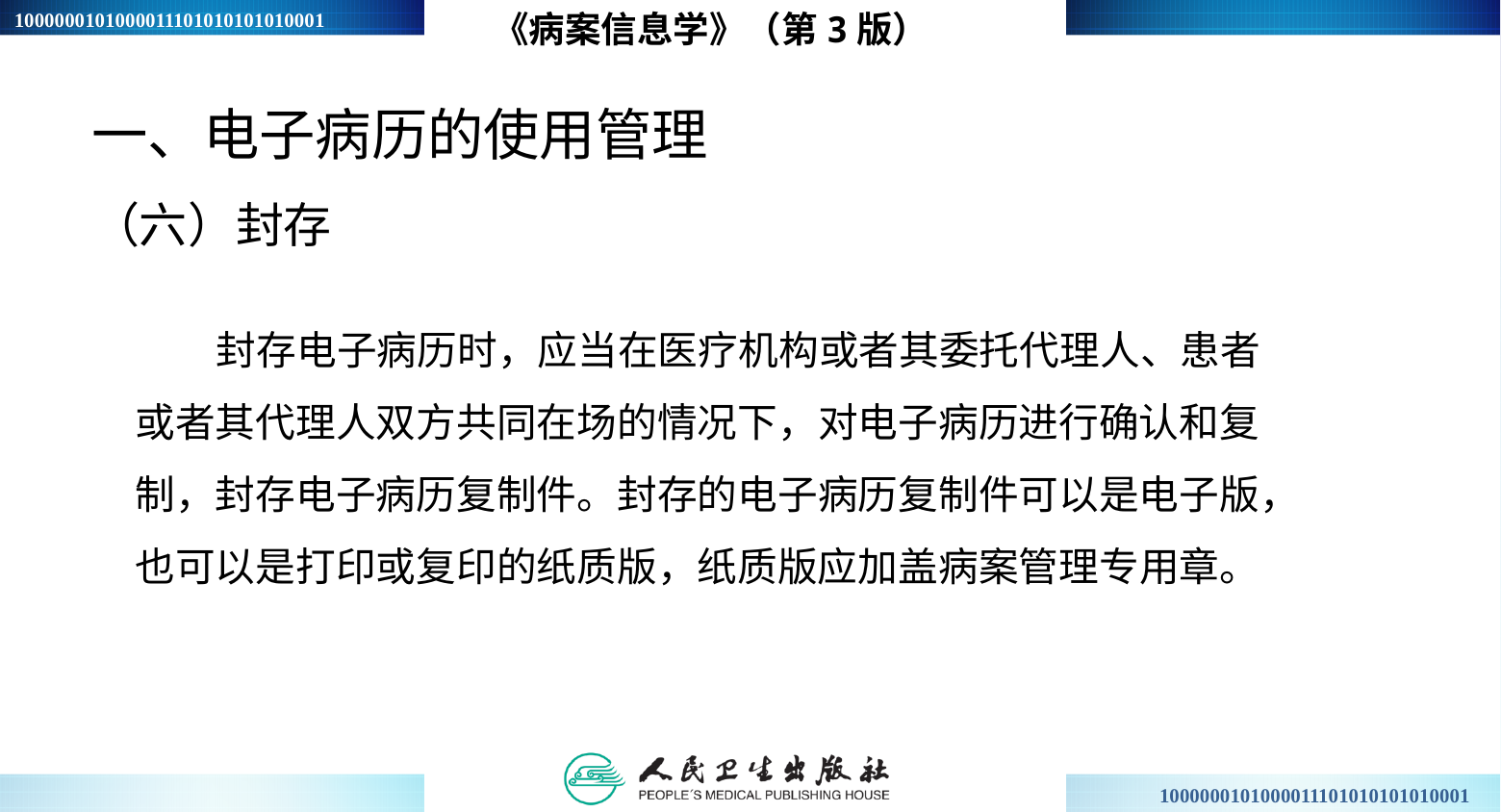

《病案信息学》（第3版）
一、电子病历的使用管理
（六）封存
   封存电子病历时，应当在医疗机构或者其委托代理人、患者或者其代理人双方共同在场的情况下，对电子病历进行确认和复制，封存电子病历复制件。封存的电子病历复制件可以是电子版，也可以是打印或复印的纸质版，纸质版应加盖病案管理专用章。